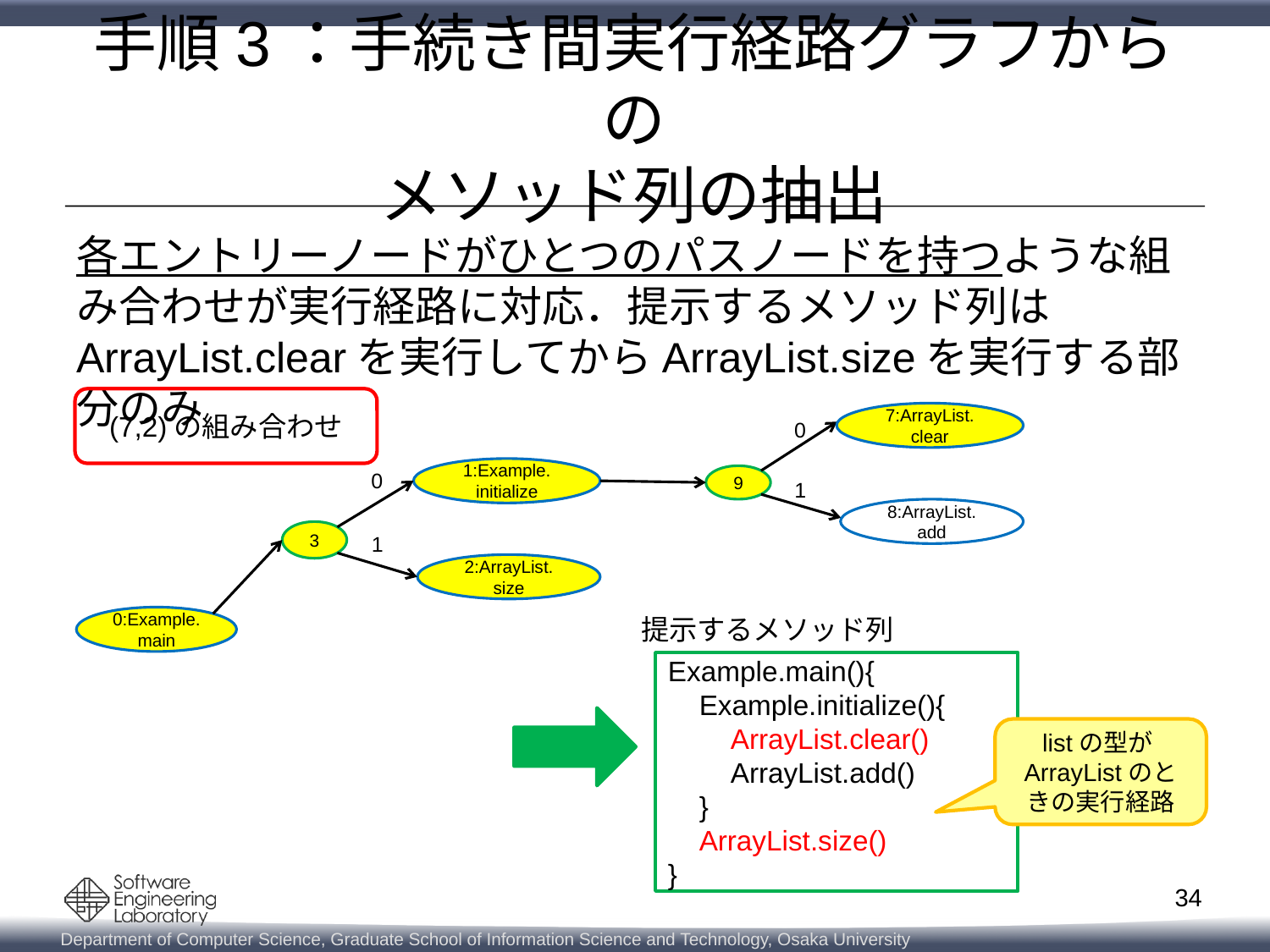

# 手順3：手続き間実行経路グラフからの メソッド列の抽出
各エントリーノードがひとつのパスノードを持つような組み合わせが実行経路に対応．提示するメソッド列はArrayList.clearを実行してからArrayList.sizeを実行する部分のみ
(7,2)の組み合わせ
7:ArrayList.
clear
0
1:Example.
initialize
0
9
1
8:ArrayList.
add
3
1
2:ArrayList.
size
提示するメソッド列
0:Example.main
Example.main(){
    Example.initialize(){
        ArrayList.clear()
        ArrayList.add()
    }
    ArrayList.size()
}

listの型がArrayListのときの実行経路
34